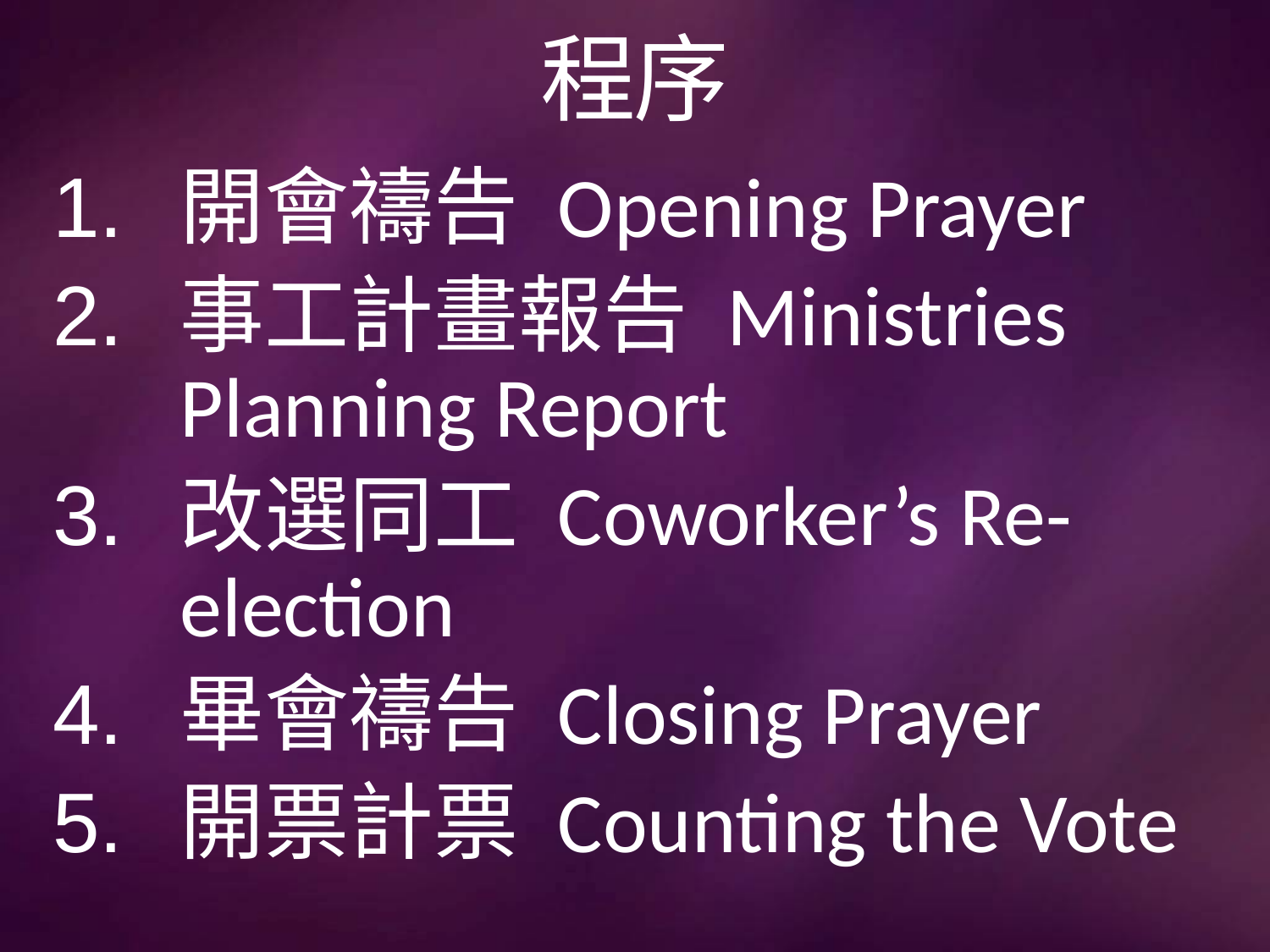

# 程序
開會禱告 Opening Prayer
事工計畫報告 Ministries Planning Report
改選同工 Coworker’s Re-election
畢會禱告 Closing Prayer
開票計票 Counting the Vote